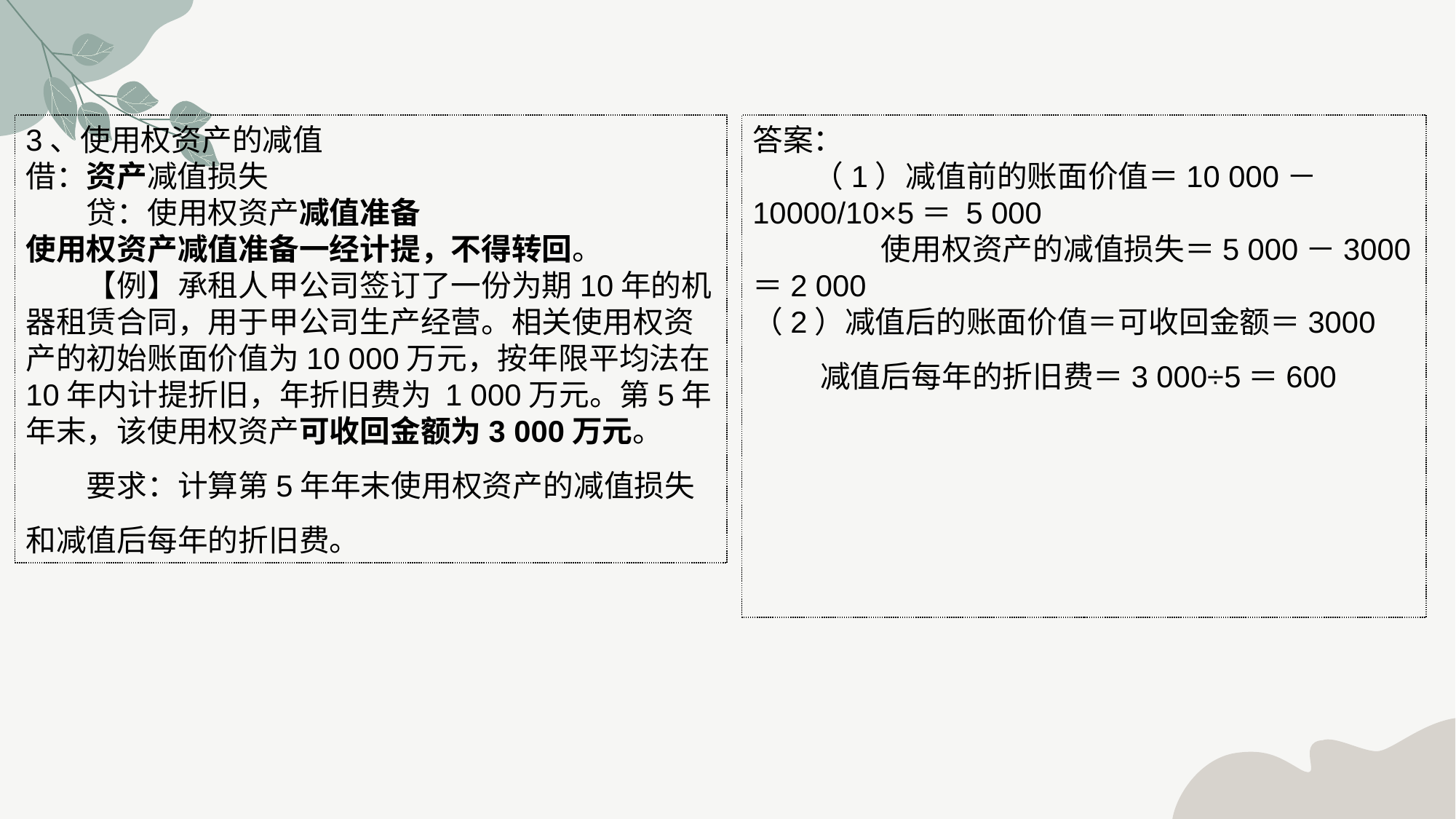

3、使用权资产的减值借：资产减值损失　　贷：使用权资产减值准备使用权资产减值准备一经计提，不得转回。　　【例】承租人甲公司签订了一份为期10年的机器租赁合同，用于甲公司生产经营。相关使用权资产的初始账面价值为10 000万元，按年限平均法在10年内计提折旧，年折旧费为 1 000万元。第5年年末，该使用权资产可收回金额为3 000万元。　　要求：计算第5年年末使用权资产的减值损失和减值后每年的折旧费。
答案：　　（1）减值前的账面价值＝10 000－10000/10×5＝ 5 000　　　　 使用权资产的减值损失＝5 000－3000＝2 000（2）减值后的账面价值＝可收回金额＝3000　　 减值后每年的折旧费＝3 000÷5＝600